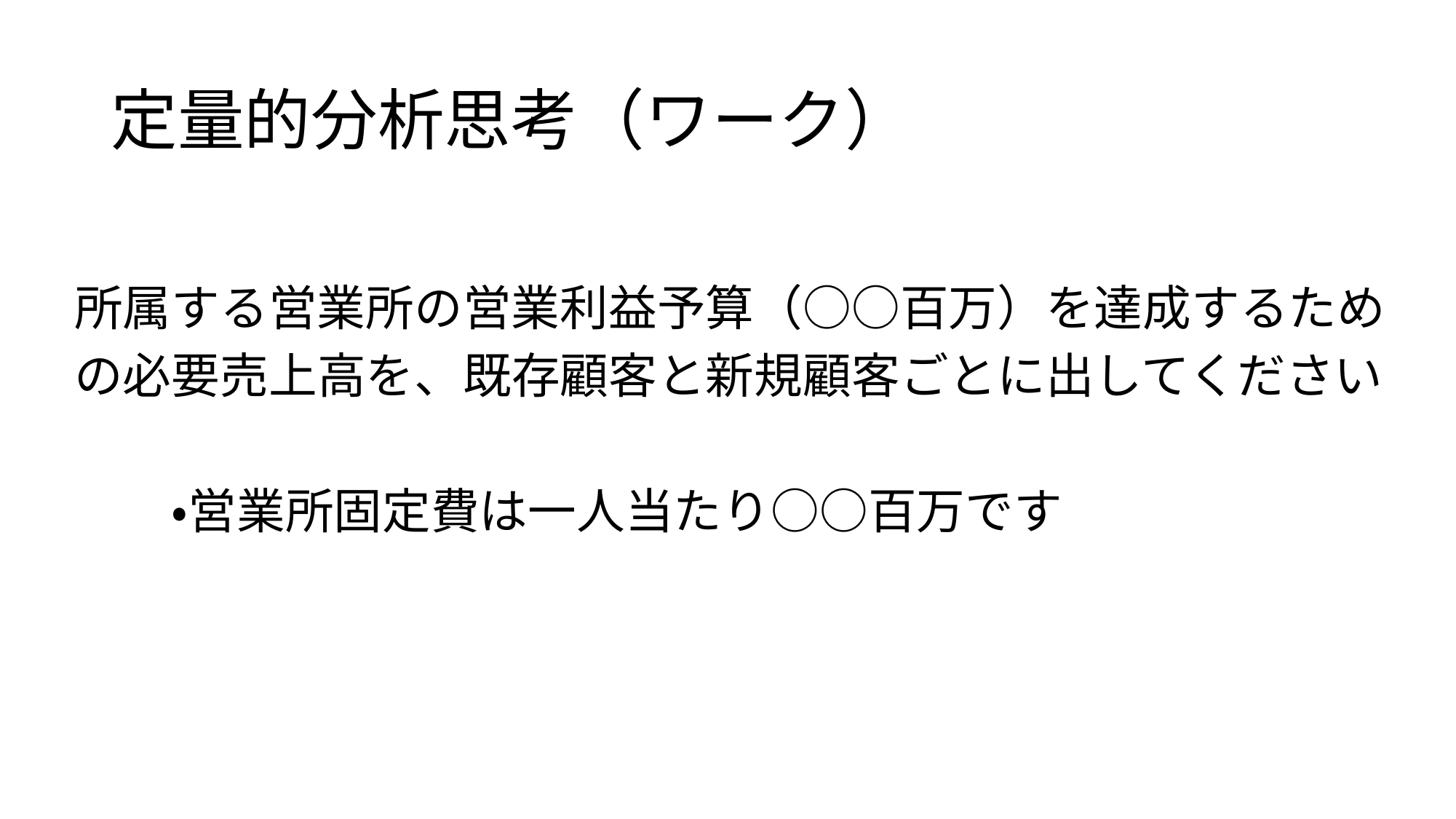

# 定量的分析思考（ワーク）

所属する営業所の営業利益予算（○○百万）を達成するため
の必要売上高を、既存顧客と新規顧客ごとに出してください

　　・営業所固定費は一人当たり○○百万です